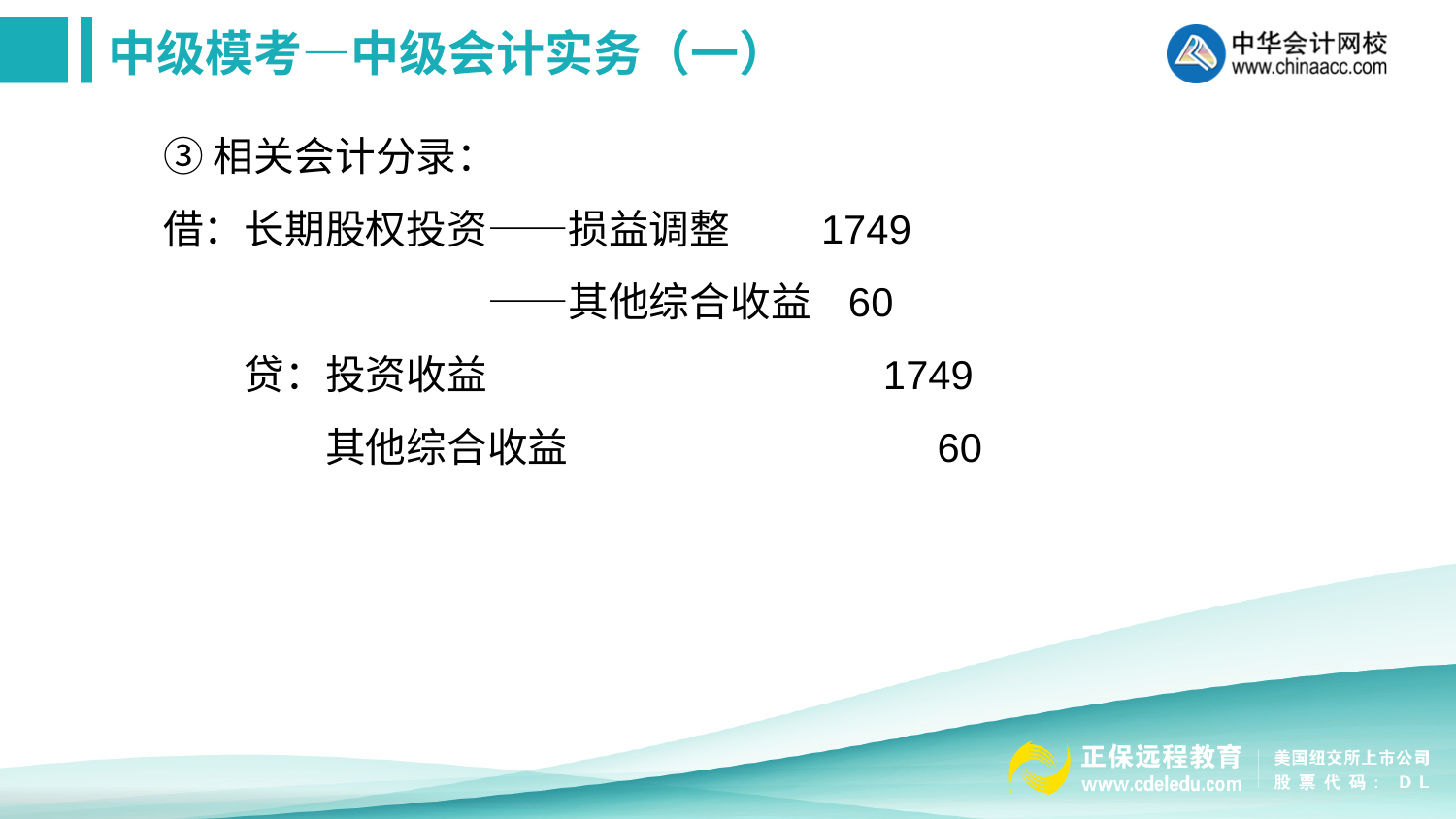

③相关会计分录：
借：长期股权投资——损益调整　　1749
　　　　　　　　——其他综合收益   60
　　贷：投资收益                                           1749
　　　　其他综合收益                                        60